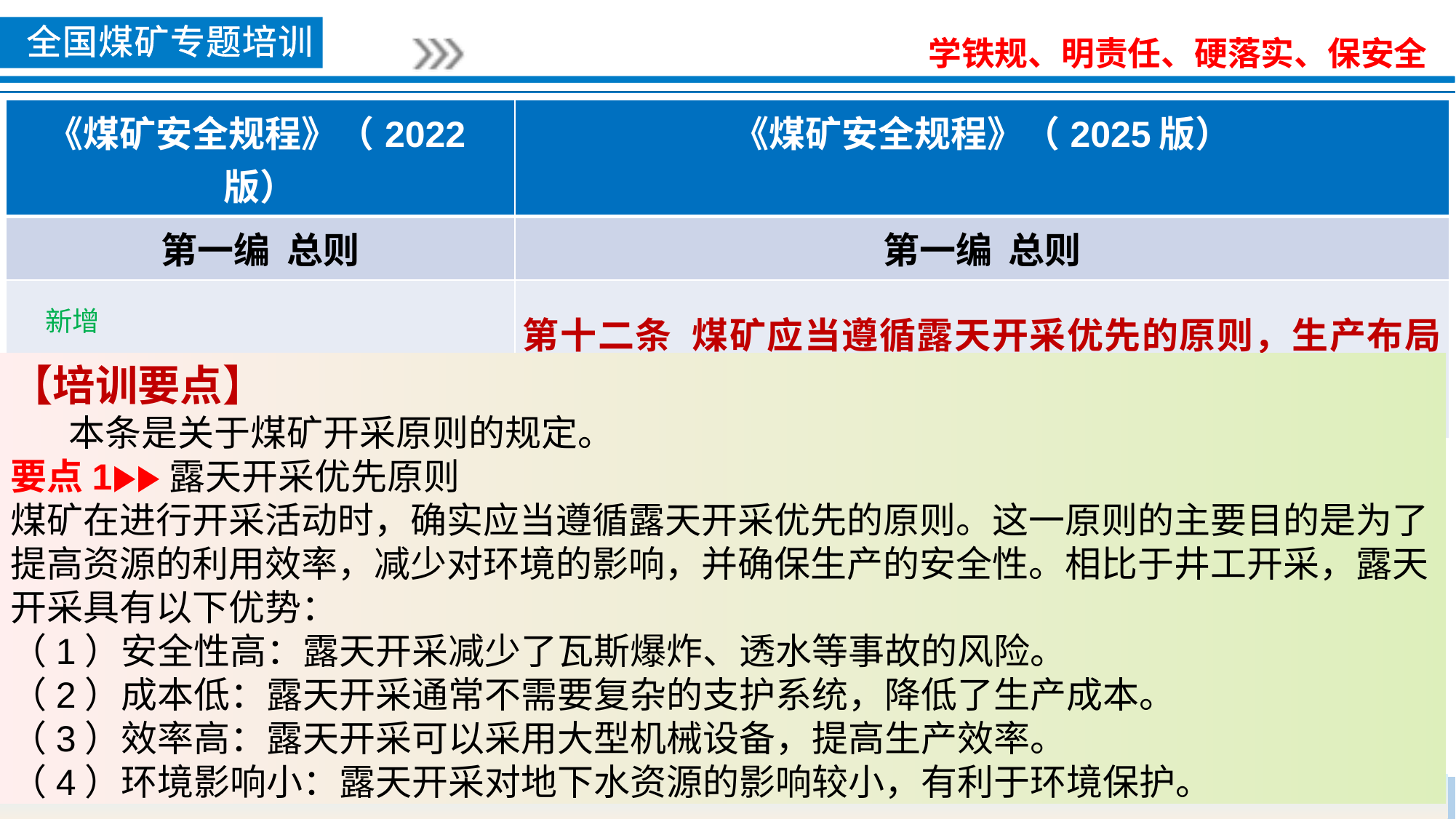

| 《煤矿安全规程》（2022版） | 《煤矿安全规程》（2025版） |
| --- | --- |
| 第一编 总则 | 第一编 总则 |
| 新增 | 第十二条 煤矿应当遵循露天开采优先的原则，生产布局合理，采、掘（剥）、灾害治理平衡。 |
【培训要点】
      本条是关于煤矿开采原则的规定。
要点1▶▶露天开采优先原则
煤矿在进行开采活动时，确实应当遵循露天开采优先的原则。这一原则的主要目的是为了提高资源的利用效率，减少对环境的影响，并确保生产的安全性。相比于井工开采，露天开采具有以下优势：
（1）安全性高：露天开采减少了瓦斯爆炸、透水等事故的风险。
（2）成本低：露天开采通常不需要复杂的支护系统，降低了生产成本。
（3）效率高：露天开采可以采用大型机械设备，提高生产效率。
（4）环境影响小：露天开采对地下水资源的影响较小，有利于环境保护。